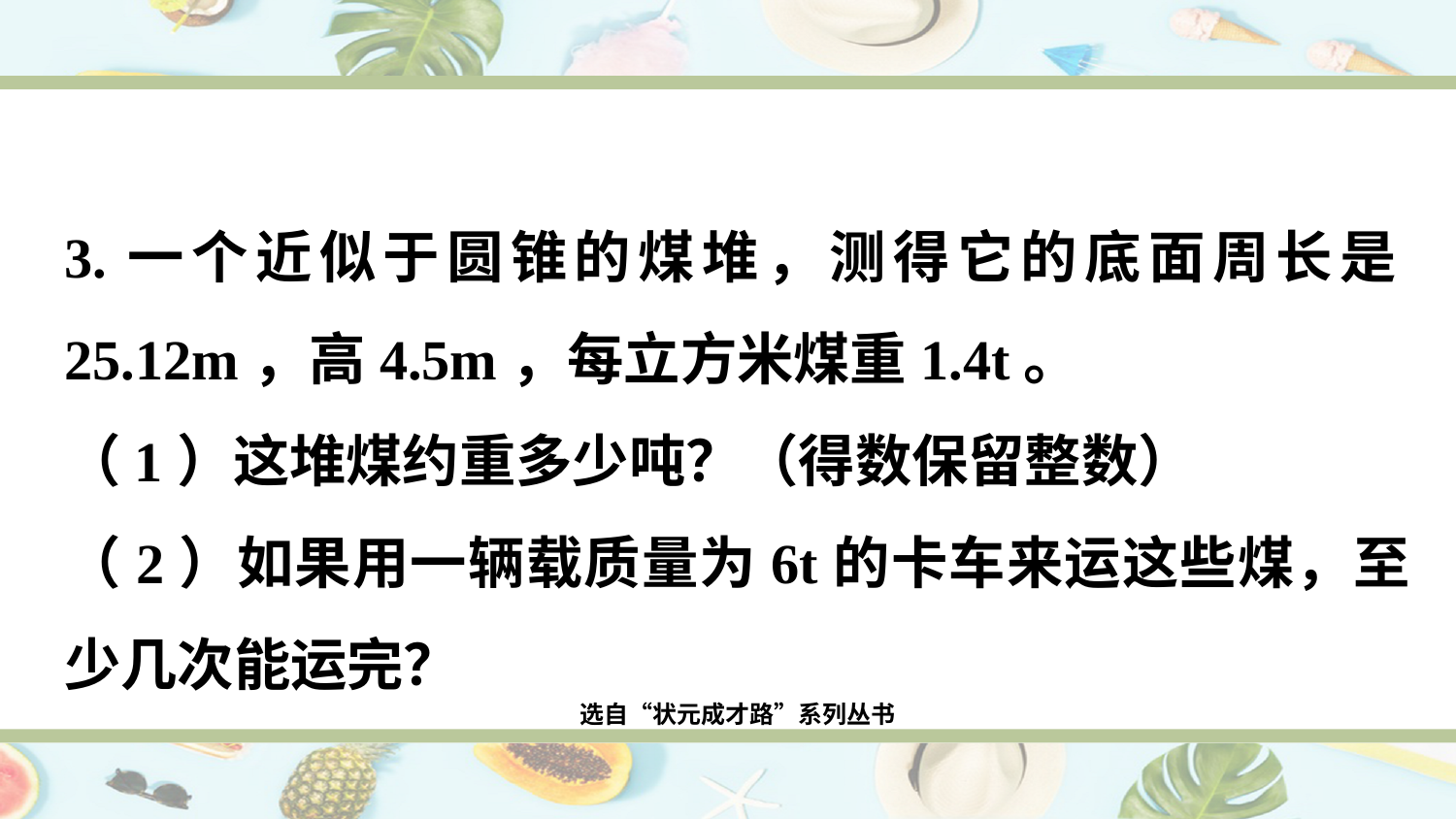

3.一个近似于圆锥的煤堆，测得它的底面周长是25.12m，高4.5m，每立方米煤重1.4t。
（1）这堆煤约重多少吨？（得数保留整数）
（2）如果用一辆载质量为6t的卡车来运这些煤，至少几次能运完？
选自“状元成才路”系列丛书